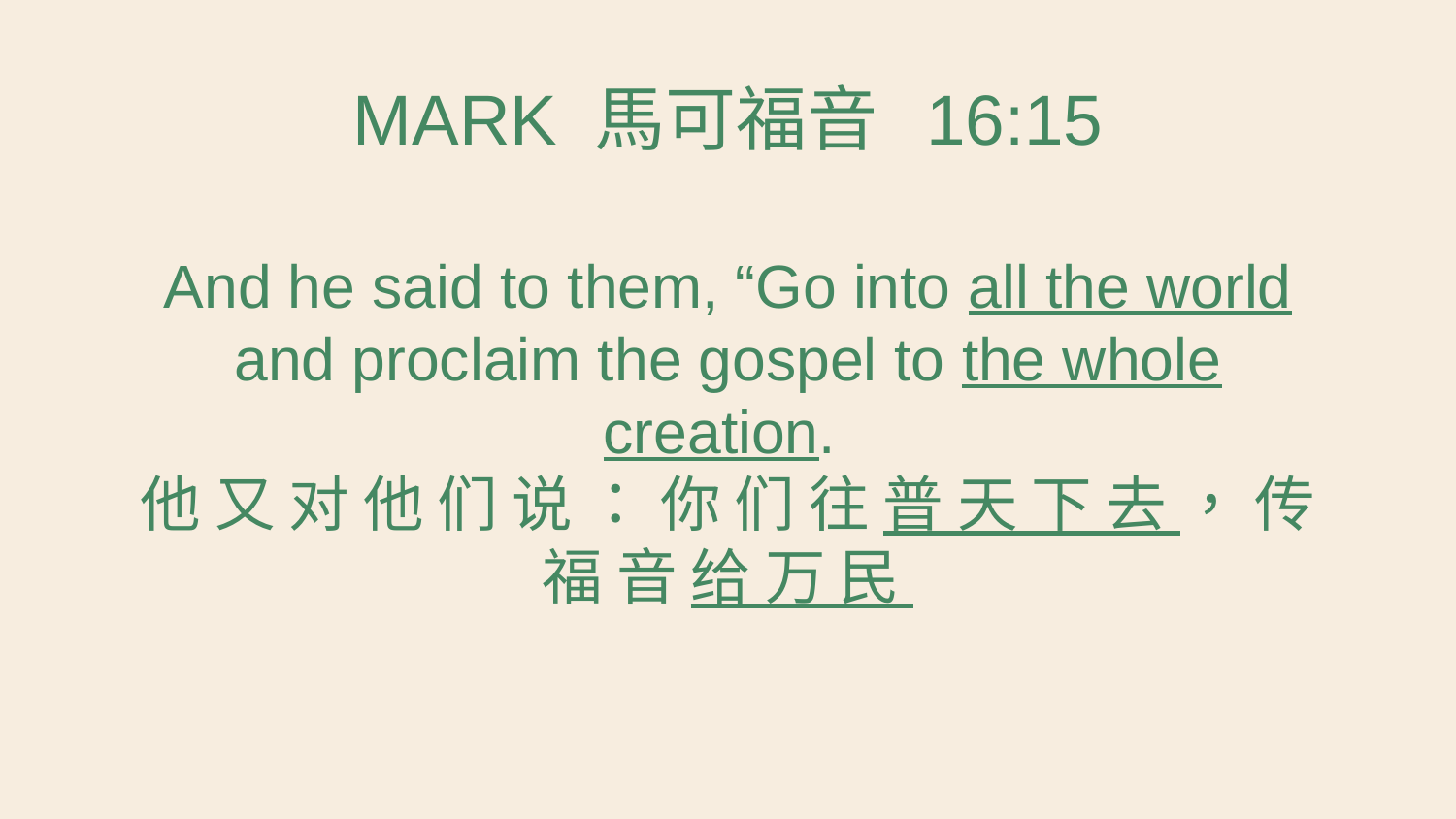

# MARK 馬可福音  16:15
And he said to them, “Go into all the world and proclaim the gospel to the whole creation.
他 又 对 他 们 说 ： 你 们 往 普 天 下 去 ， 传 福 音 给 万 民